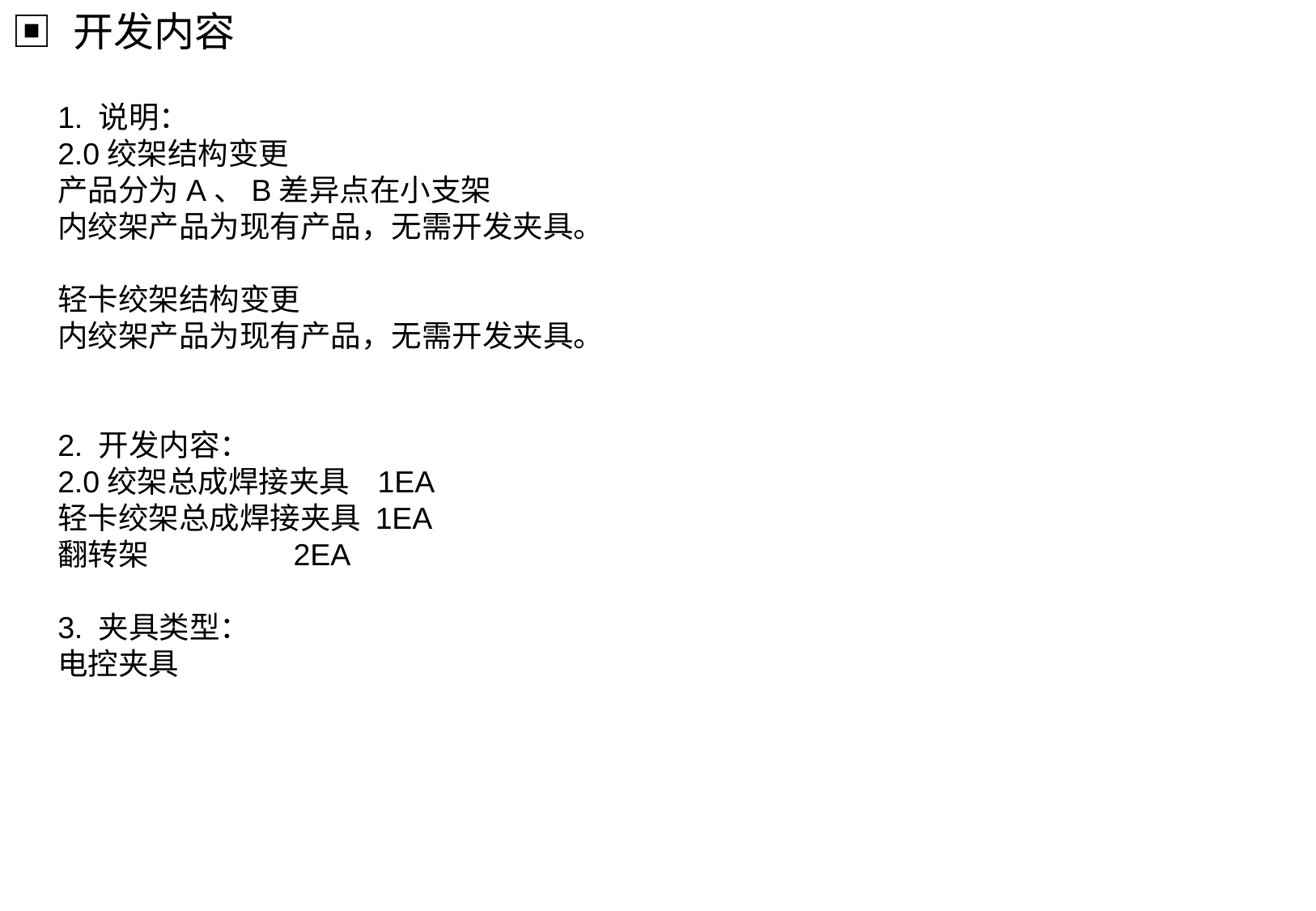

▣ 开发内容
1. 说明：
2.0绞架结构变更
产品分为A、B差异点在小支架
内绞架产品为现有产品，无需开发夹具。

轻卡绞架结构变更
内绞架产品为现有产品，无需开发夹具。

2. 开发内容：
2.0绞架总成焊接夹具   1EA
轻卡绞架总成焊接夹具 1EA
翻转架                    2EA

3. 夹具类型：
电控夹具